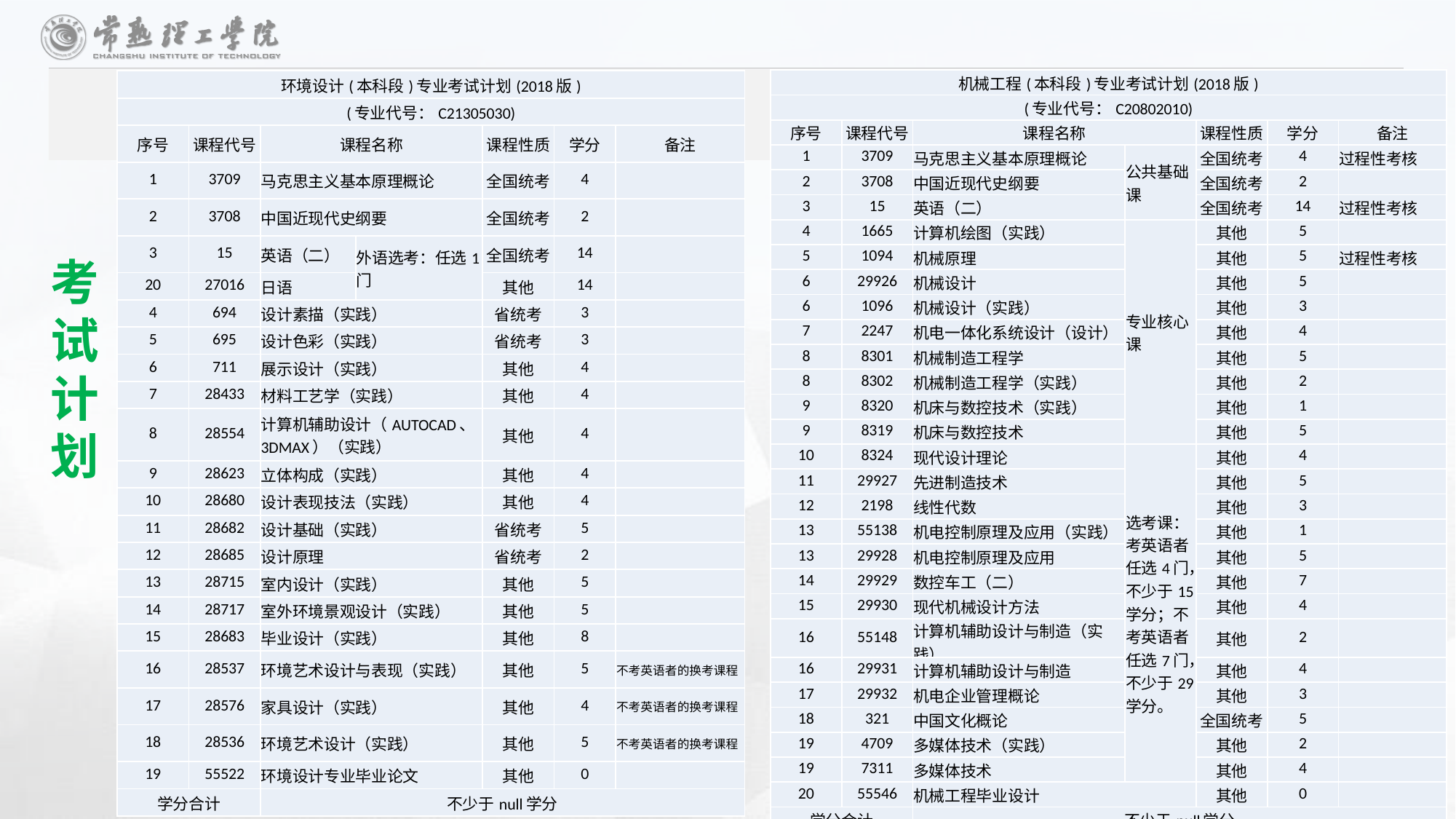

| 机械工程(本科段)专业考试计划(2018版) |  |  |  |  |  |  |
| --- | --- | --- | --- | --- | --- | --- |
| (专业代号：C20802010) |  |  |  |  |  |  |
| 序号 | 课程代号 | 课程名称 |  | 课程性质 | 学分 | 备注 |
| 1 | 3709 | 马克思主义基本原理概论 | 公共基础课 | 全国统考 | 4 | 过程性考核 |
| 2 | 3708 | 中国近现代史纲要 |  | 全国统考 | 2 |  |
| 3 | 15 | 英语（二） |  | 全国统考 | 14 | 过程性考核 |
| 4 | 1665 | 计算机绘图（实践） | 专业核心课 | 其他 | 5 |  |
| 5 | 1094 | 机械原理 |  | 其他 | 5 | 过程性考核 |
| 6 | 29926 | 机械设计 |  | 其他 | 5 |  |
| 6 | 1096 | 机械设计（实践） |  | 其他 | 3 |  |
| 7 | 2247 | 机电一体化系统设计（设计） |  | 其他 | 4 |  |
| 8 | 8301 | 机械制造工程学 |  | 其他 | 5 |  |
| 8 | 8302 | 机械制造工程学（实践） |  | 其他 | 2 |  |
| 9 | 8320 | 机床与数控技术（实践） |  | 其他 | 1 |  |
| 9 | 8319 | 机床与数控技术 |  | 其他 | 5 |  |
| 10 | 8324 | 现代设计理论 | 选考课：考英语者任选4门，不少于15学分；不考英语者任选7门，不少于29学分。 | 其他 | 4 |  |
| 11 | 29927 | 先进制造技术 |  | 其他 | 5 |  |
| 12 | 2198 | 线性代数 |  | 其他 | 3 |  |
| 13 | 55138 | 机电控制原理及应用（实践） |  | 其他 | 1 |  |
| 13 | 29928 | 机电控制原理及应用 |  | 其他 | 5 |  |
| 14 | 29929 | 数控车工（二） |  | 其他 | 7 |  |
| 15 | 29930 | 现代机械设计方法 |  | 其他 | 4 |  |
| 16 | 55148 | 计算机辅助设计与制造（实践） |  | 其他 | 2 |  |
| 16 | 29931 | 计算机辅助设计与制造 |  | 其他 | 4 |  |
| 17 | 29932 | 机电企业管理概论 |  | 其他 | 3 |  |
| 18 | 321 | 中国文化概论 |  | 全国统考 | 5 |  |
| 19 | 4709 | 多媒体技术（实践） |  | 其他 | 2 |  |
| 19 | 7311 | 多媒体技术 |  | 其他 | 4 |  |
| 20 | 55546 | 机械工程毕业设计 |  | 其他 | 0 |  |
| 学分合计 |  | 不少于null学分 |  |  |  |  |
| 环境设计(本科段)专业考试计划(2018版) |  |  |  |  |  |  |
| --- | --- | --- | --- | --- | --- | --- |
| (专业代号：C21305030) |  |  |  |  |  |  |
| 序号 | 课程代号 | 课程名称 |  | 课程性质 | 学分 | 备注 |
| 1 | 3709 | 马克思主义基本原理概论 |  | 全国统考 | 4 |  |
| 2 | 3708 | 中国近现代史纲要 |  | 全国统考 | 2 |  |
| 3 | 15 | 英语（二） | 外语选考：任选1门 | 全国统考 | 14 |  |
| 20 | 27016 | 日语 |  | 其他 | 14 |  |
| 4 | 694 | 设计素描（实践） |  | 省统考 | 3 |  |
| 5 | 695 | 设计色彩（实践） |  | 省统考 | 3 |  |
| 6 | 711 | 展示设计（实践） |  | 其他 | 4 |  |
| 7 | 28433 | 材料工艺学（实践） |  | 其他 | 4 |  |
| 8 | 28554 | 计算机辅助设计（AUTOCAD、3DMAX）（实践） |  | 其他 | 4 |  |
| 9 | 28623 | 立体构成（实践） |  | 其他 | 4 |  |
| 10 | 28680 | 设计表现技法（实践） |  | 其他 | 4 |  |
| 11 | 28682 | 设计基础（实践） |  | 省统考 | 5 |  |
| 12 | 28685 | 设计原理 |  | 省统考 | 2 |  |
| 13 | 28715 | 室内设计（实践） |  | 其他 | 5 |  |
| 14 | 28717 | 室外环境景观设计（实践） |  | 其他 | 5 |  |
| 15 | 28683 | 毕业设计（实践） |  | 其他 | 8 |  |
| 16 | 28537 | 环境艺术设计与表现（实践） |  | 其他 | 5 | 不考英语者的换考课程 |
| 17 | 28576 | 家具设计（实践） |  | 其他 | 4 | 不考英语者的换考课程 |
| 18 | 28536 | 环境艺术设计（实践） |  | 其他 | 5 | 不考英语者的换考课程 |
| 19 | 55522 | 环境设计专业毕业论文 |  | 其他 | 0 |  |
| 学分合计 |  | 不少于null学分 |  |  |  |  |
考试计划